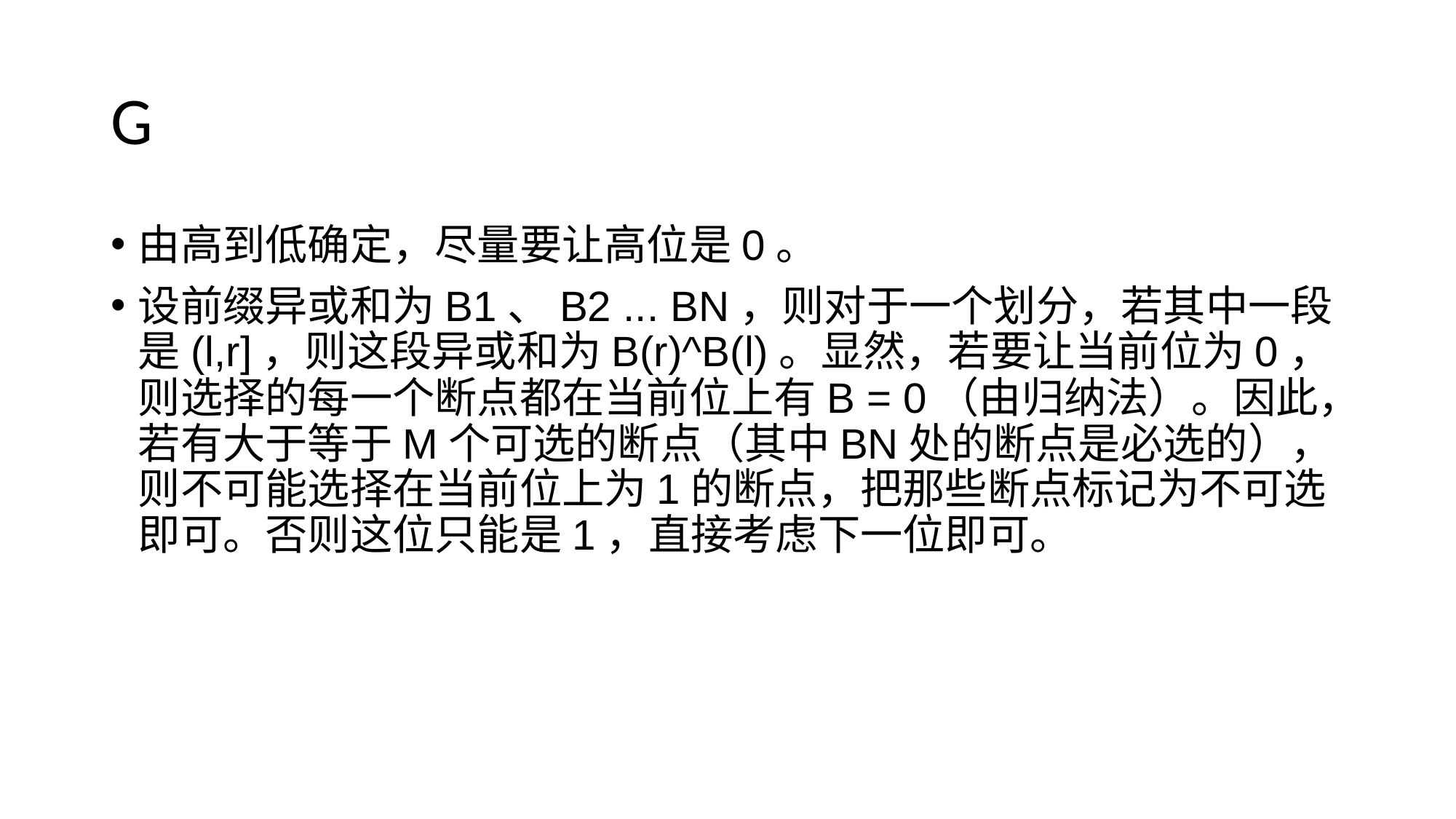

# G
由高到低确定，尽量要让高位是0。
设前缀异或和为B1、B2 ... BN，则对于一个划分，若其中一段是(l,r]，则这段异或和为B(r)^B(l)。显然，若要让当前位为0，则选择的每一个断点都在当前位上有B = 0（由归纳法）。因此，若有大于等于M个可选的断点（其中BN处的断点是必选的），则不可能选择在当前位上为1的断点，把那些断点标记为不可选即可。否则这位只能是1，直接考虑下一位即可。